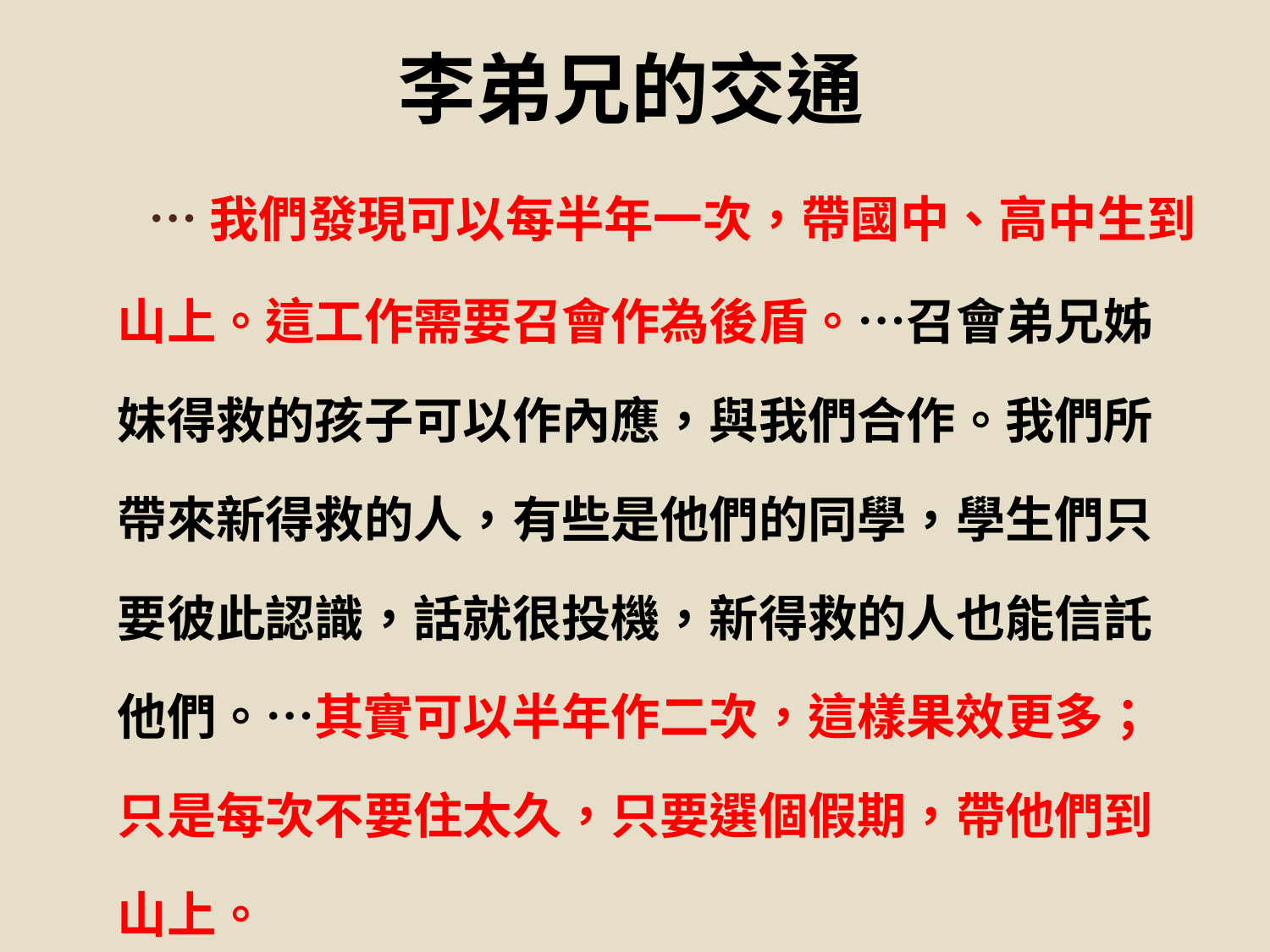

# 李弟兄的交通
  …我們發現可以每半年一次，帶國中、高中生到山上。這工作需要召會作為後盾。…召會弟兄姊妹得救的孩子可以作內應，與我們合作。我們所帶來新得救的人，有些是他們的同學，學生們只要彼此認識，話就很投機，新得救的人也能信託他們。…其實可以半年作二次，這樣果效更多；只是每次不要住太久，只要選個假期，帶他們到山上。